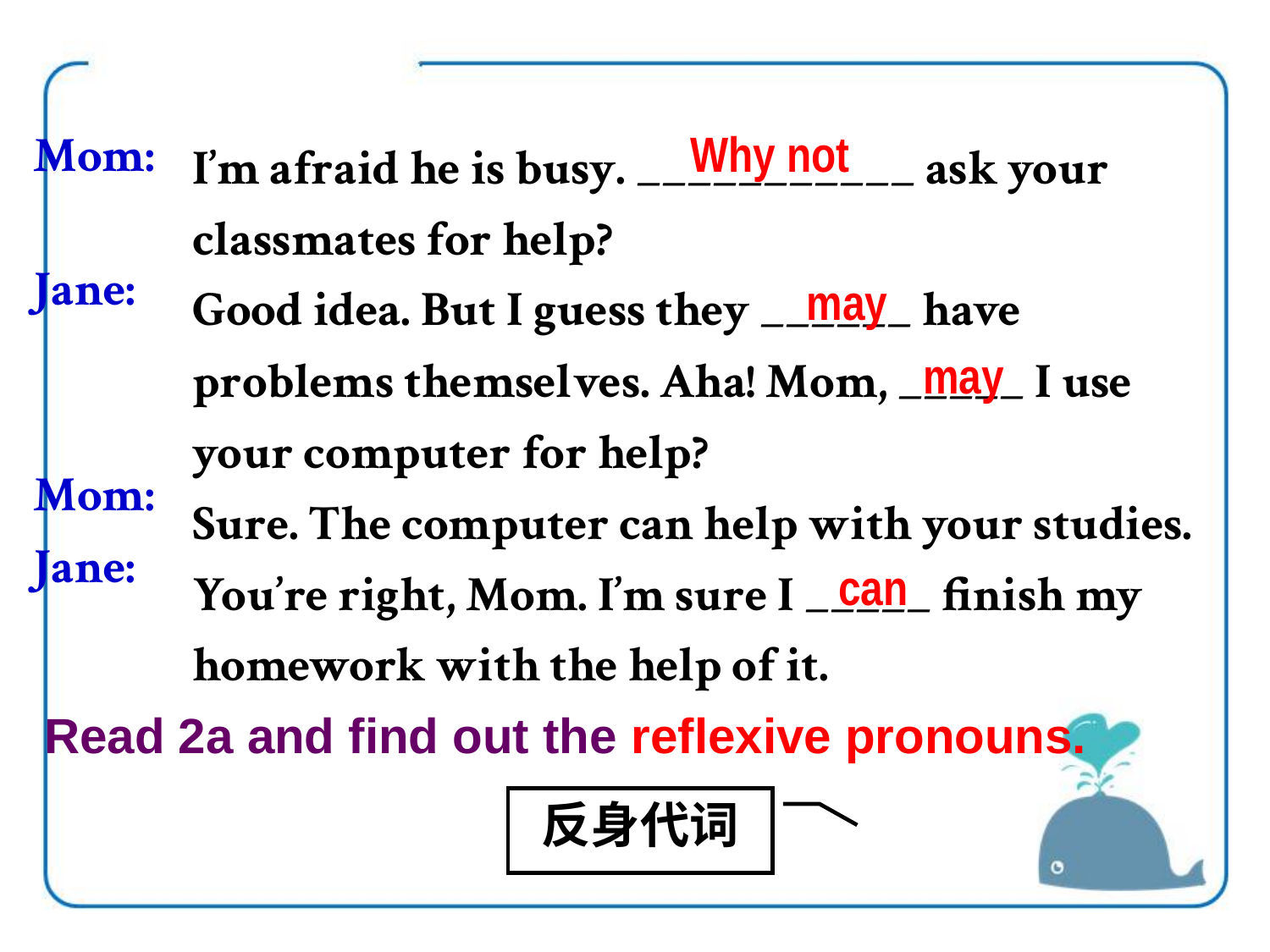

I’m afraid he is busy. ___________ ask your classmates for help?
Good idea. But I guess they ______ have problems themselves. Aha! Mom, _____ I use your computer for help?
Sure. The computer can help with your studies.
You’re right, Mom. I’m sure I _____ finish my homework with the help of it.
 Why not
Mom:

Jane:

Mom:
Jane:
 may
 may
 can
Read 2a and find out the reflexive pronouns.
反身代词